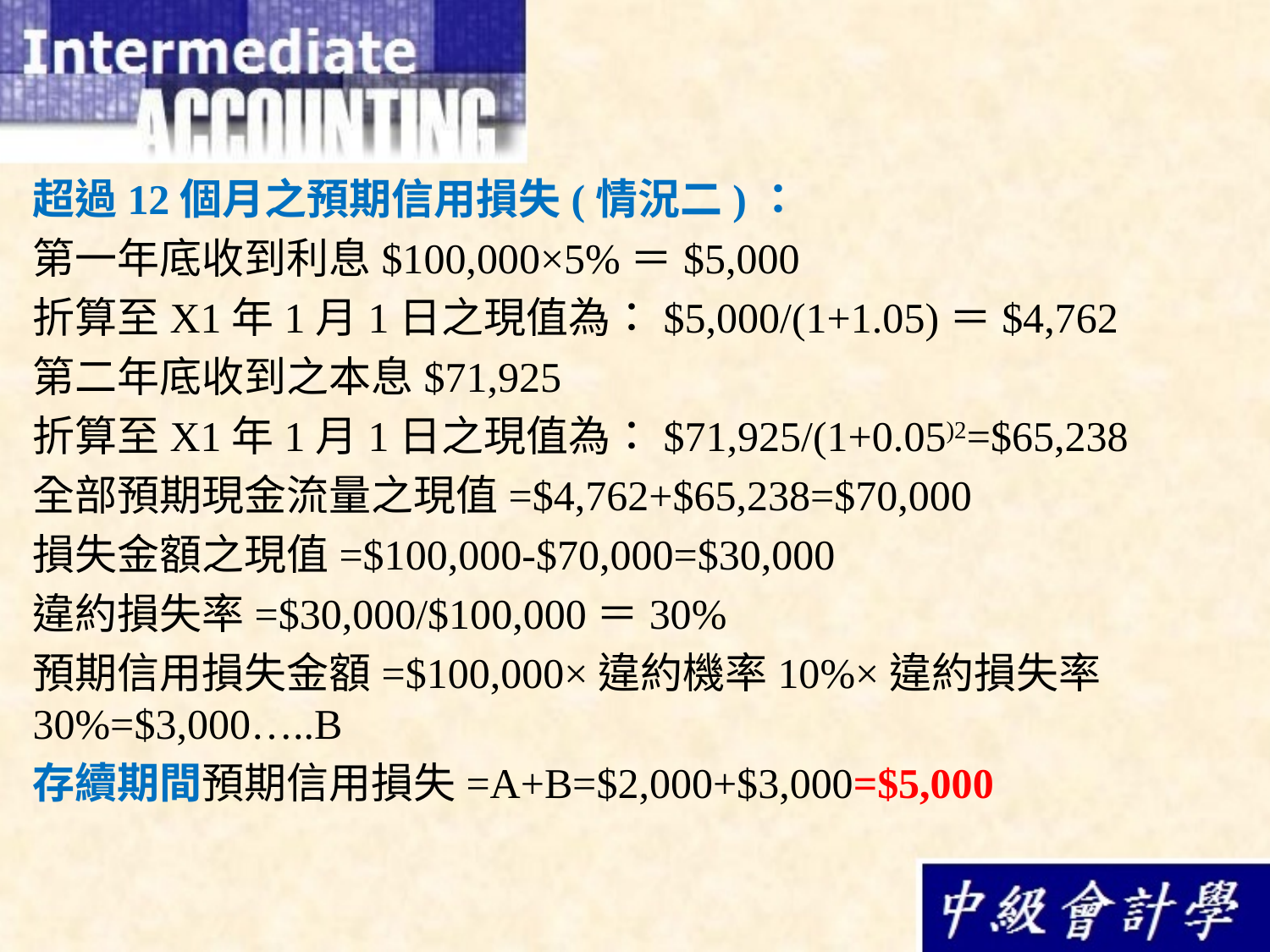

超過12個月之預期信用損失(情況二)：
第一年底收到利息$100,000×5%＝$5,000
折算至X1年1月1日之現值為：$5,000/(1+1.05)＝$4,762
第二年底收到之本息$71,925
折算至X1年1月1日之現值為：$71,925/(1+0.05)2=$65,238
全部預期現金流量之現值=$4,762+$65,238=$70,000
損失金額之現值=$100,000-$70,000=$30,000
違約損失率=$30,000/$100,000＝30%
預期信用損失金額=$100,000×違約機率10%×違約損失率30%=$3,000…..B
存續期間預期信用損失=A+B=$2,000+$3,000=$5,000